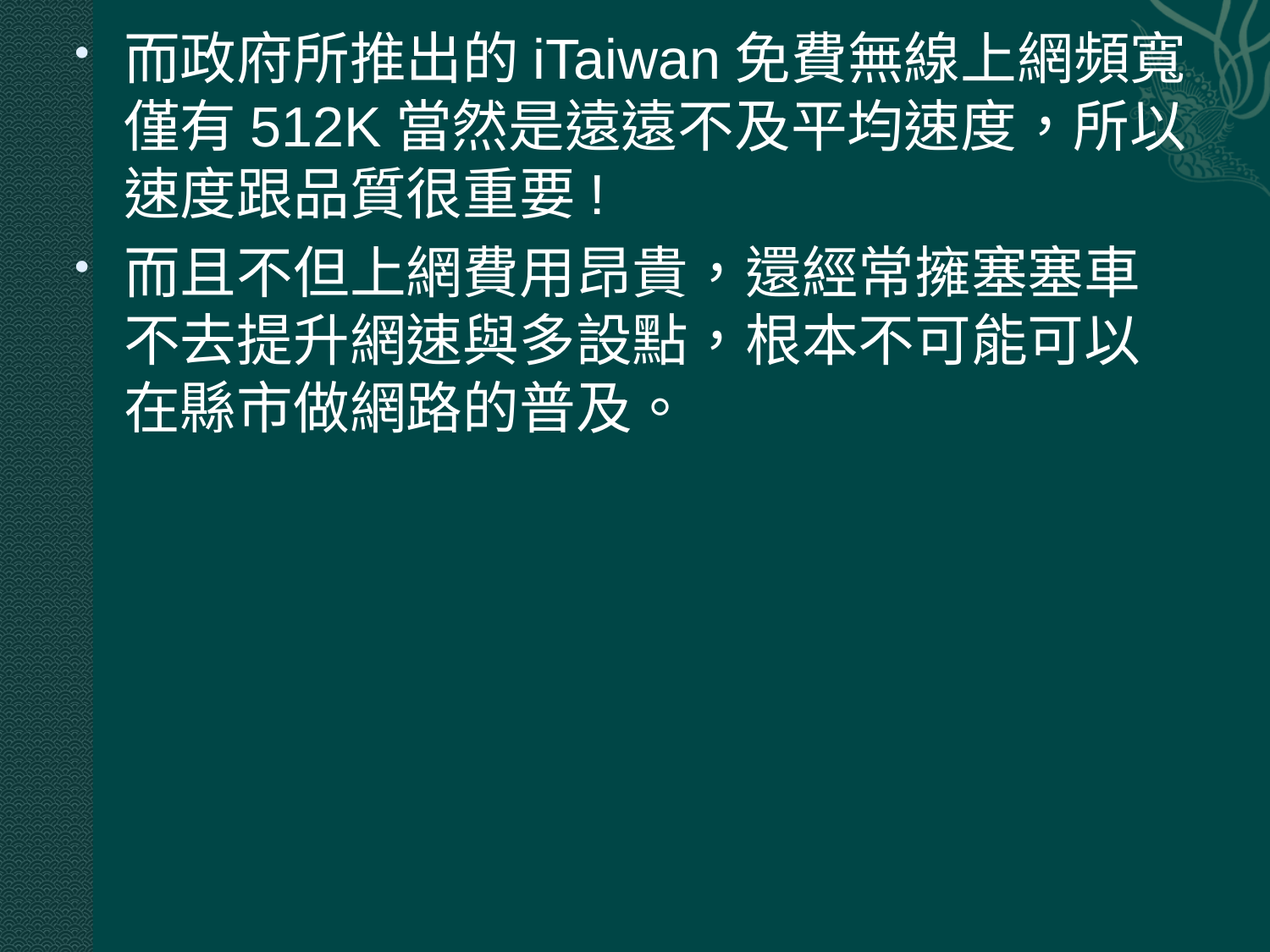

而政府所推出的iTaiwan免費無線上網頻寬僅有512K當然是遠遠不及平均速度，所以速度跟品質很重要!
而且不但上網費用昂貴，還經常擁塞塞車不去提升網速與多設點，根本不可能可以在縣市做網路的普及。